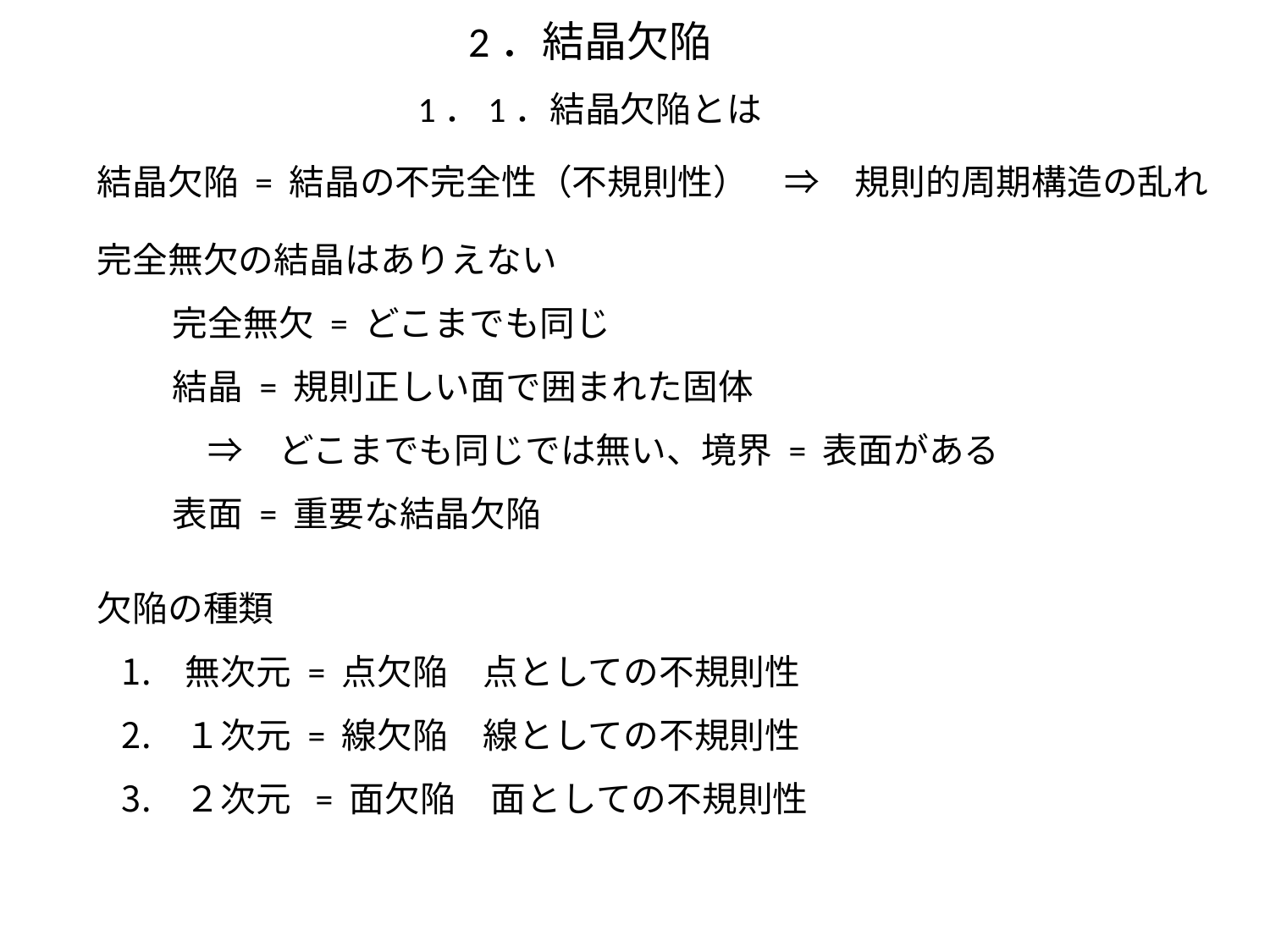

2．結晶欠陥
1．1．結晶欠陥とは
結晶欠陥 = 結晶の不完全性（不規則性）　⇒　規則的周期構造の乱れ
完全無欠の結晶はありえない
完全無欠 = どこまでも同じ
結晶 = 規則正しい面で囲まれた固体
　⇒　どこまでも同じでは無い、境界 = 表面がある　
表面 = 重要な結晶欠陥
欠陥の種類
無次元 = 点欠陥　点としての不規則性
１次元 = 線欠陥　線としての不規則性
２次元  = 面欠陥　面としての不規則性